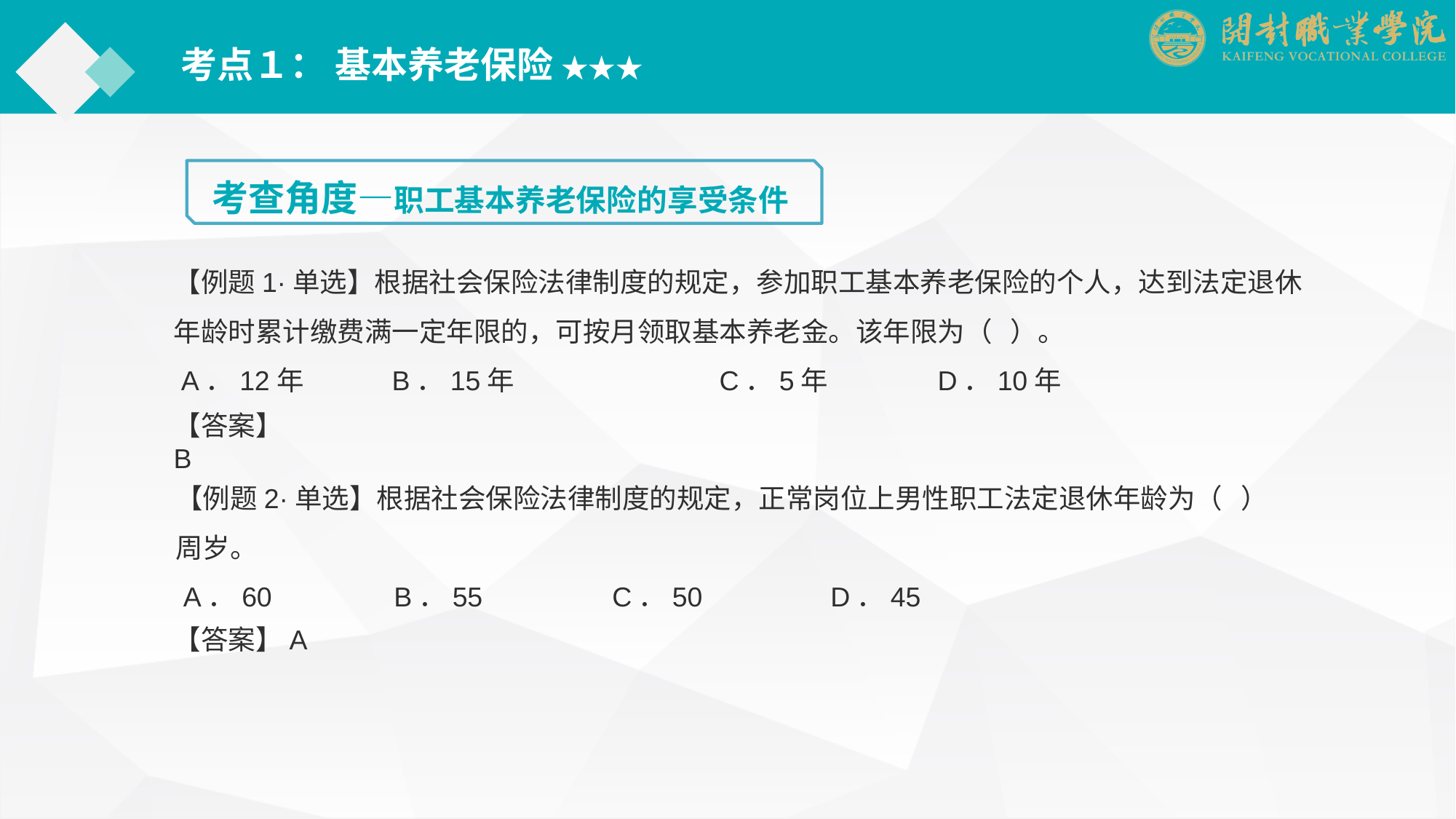

考点１： 基本养老保险 ★★★

考查角度—职工基本养老保险的享受条件
【例题1·单选】根据社会保险法律制度的规定，参加职工基本养老保险的个人，达到法定退休年龄时累计缴费满一定年限的，可按月领取基本养老金。该年限为（   ）。
 A．12年	B．15年		C．5年		D．10年
【答案】B
【例题2·单选】根据社会保险法律制度的规定，正常岗位上男性职工法定退休年龄为（   ）周岁。
 A．60		B．55		C．50		D．45
【答案】A